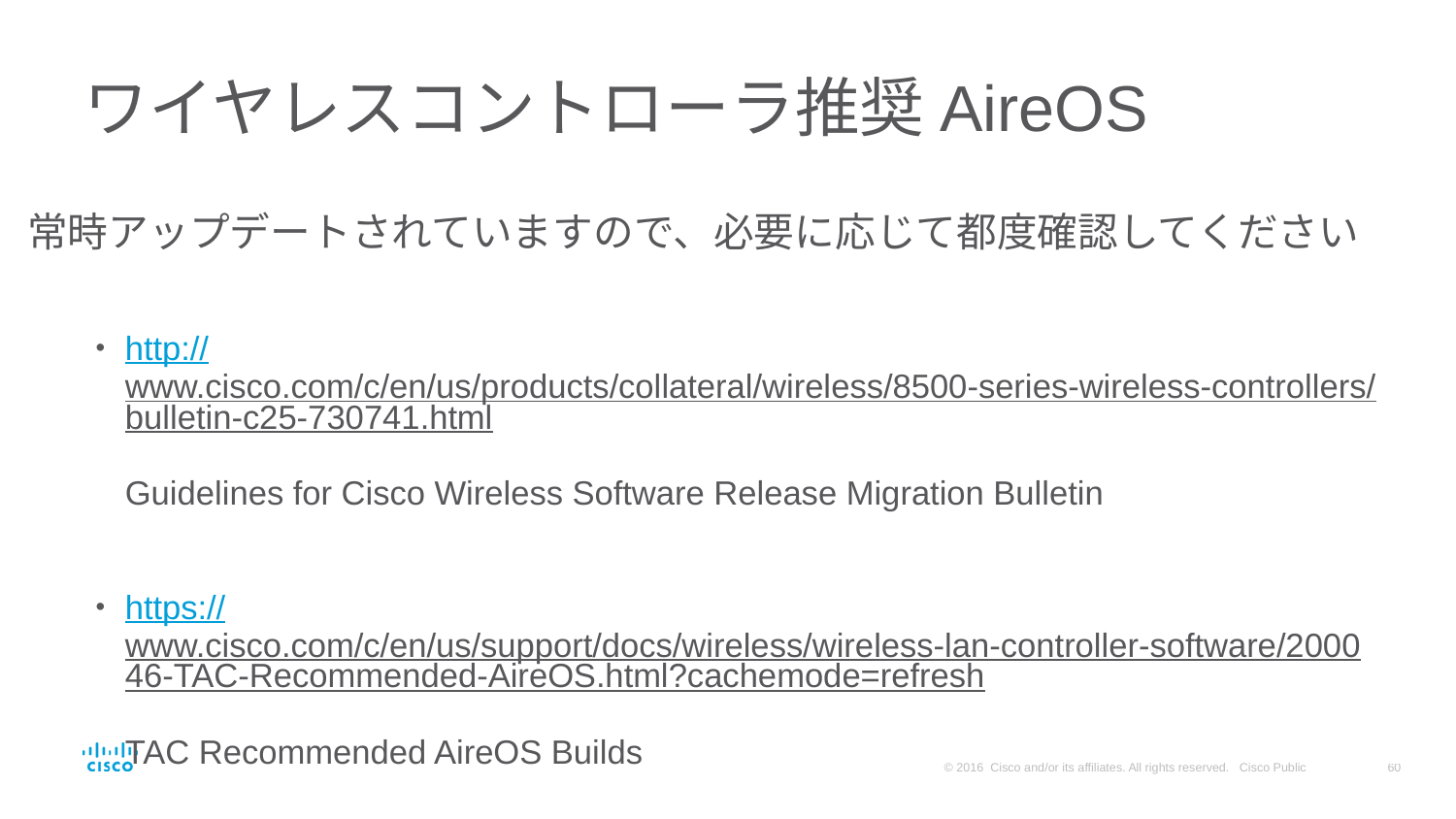

# ワイヤレスコントローラ推奨AireOS
常時アップデートされていますので、必要に応じて都度確認してください
http://www.cisco.com/c/en/us/products/collateral/wireless/8500-series-wireless-controllers/bulletin-c25-730741.html
Guidelines for Cisco Wireless Software Release Migration Bulletin

https://www.cisco.com/c/en/us/support/docs/wireless/wireless-lan-controller-software/200046-TAC-Recommended-AireOS.html?cachemode=refresh
TAC Recommended AireOS Builds